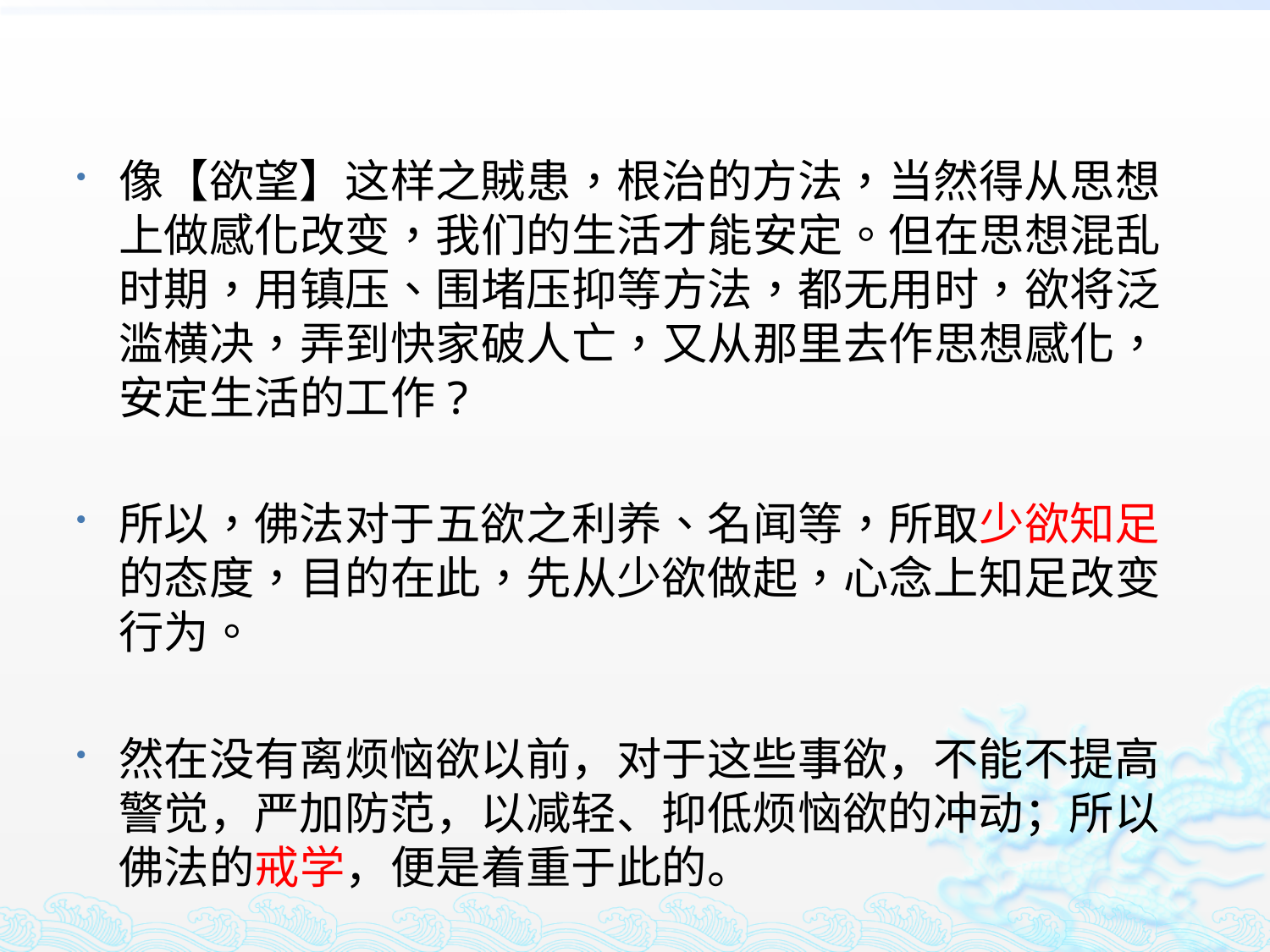

像【欲望】这样之賊患，根治的方法，当然得从思想上做感化改变，我们的生活才能安定。但在思想混乱时期，用镇压、围堵压抑等方法，都无用时，欲将泛滥横决，弄到快家破人亡，又从那里去作思想感化，安定生活的工作?

所以，佛法对于五欲之利养、名闻等，所取少欲知足的态度，目的在此，先从少欲做起，心念上知足改变行为。

然在没有离烦恼欲以前，对于这些事欲，不能不提高警觉，严加防范，以减轻、抑低烦恼欲的冲动；所以佛法的戒学，便是着重于此的。